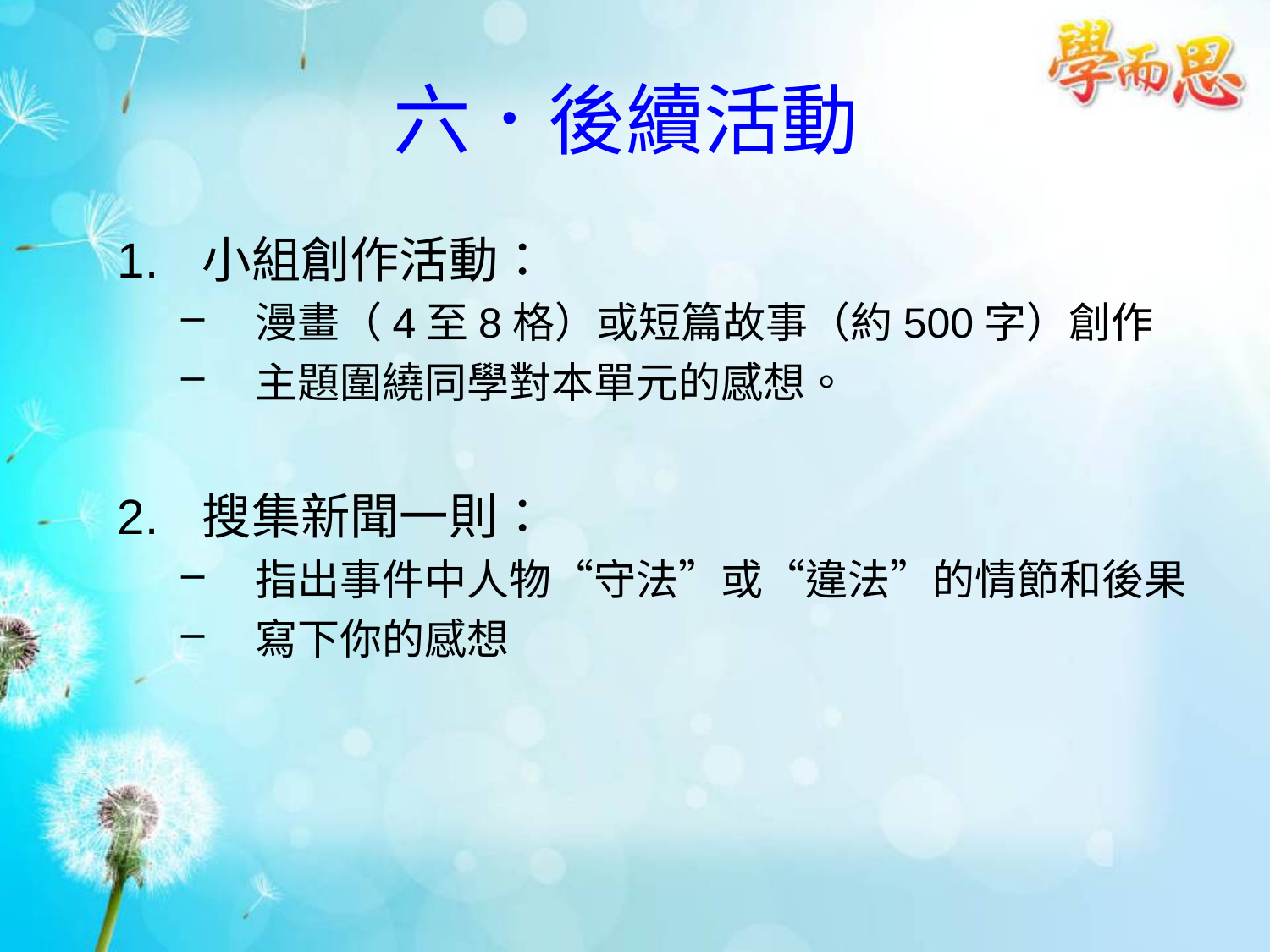

# 六．後續活動
小組創作活動：
漫畫（4至8格）或短篇故事（約500字）創作
主題圍繞同學對本單元的感想。

搜集新聞一則：
指出事件中人物“守法”或“違法”的情節和後果
寫下你的感想